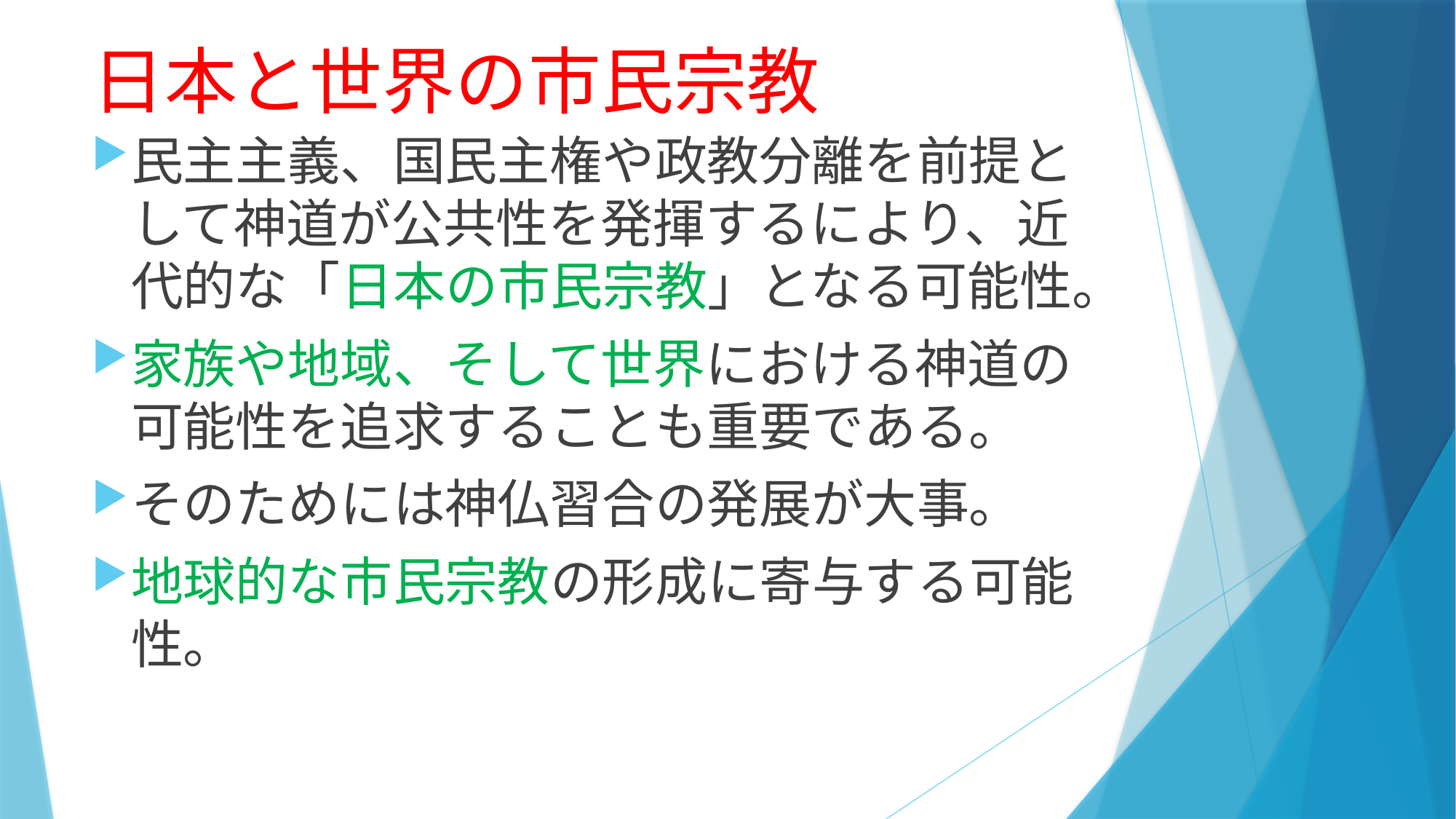

# 日本と世界の市民宗教
民主主義、国民主権や政教分離を前提として神道が公共性を発揮するにより、近代的な「日本の市民宗教」となる可能性。
家族や地域、そして世界における神道の可能性を追求することも重要である。
そのためには神仏習合の発展が大事。
地球的な市民宗教の形成に寄与する可能性。